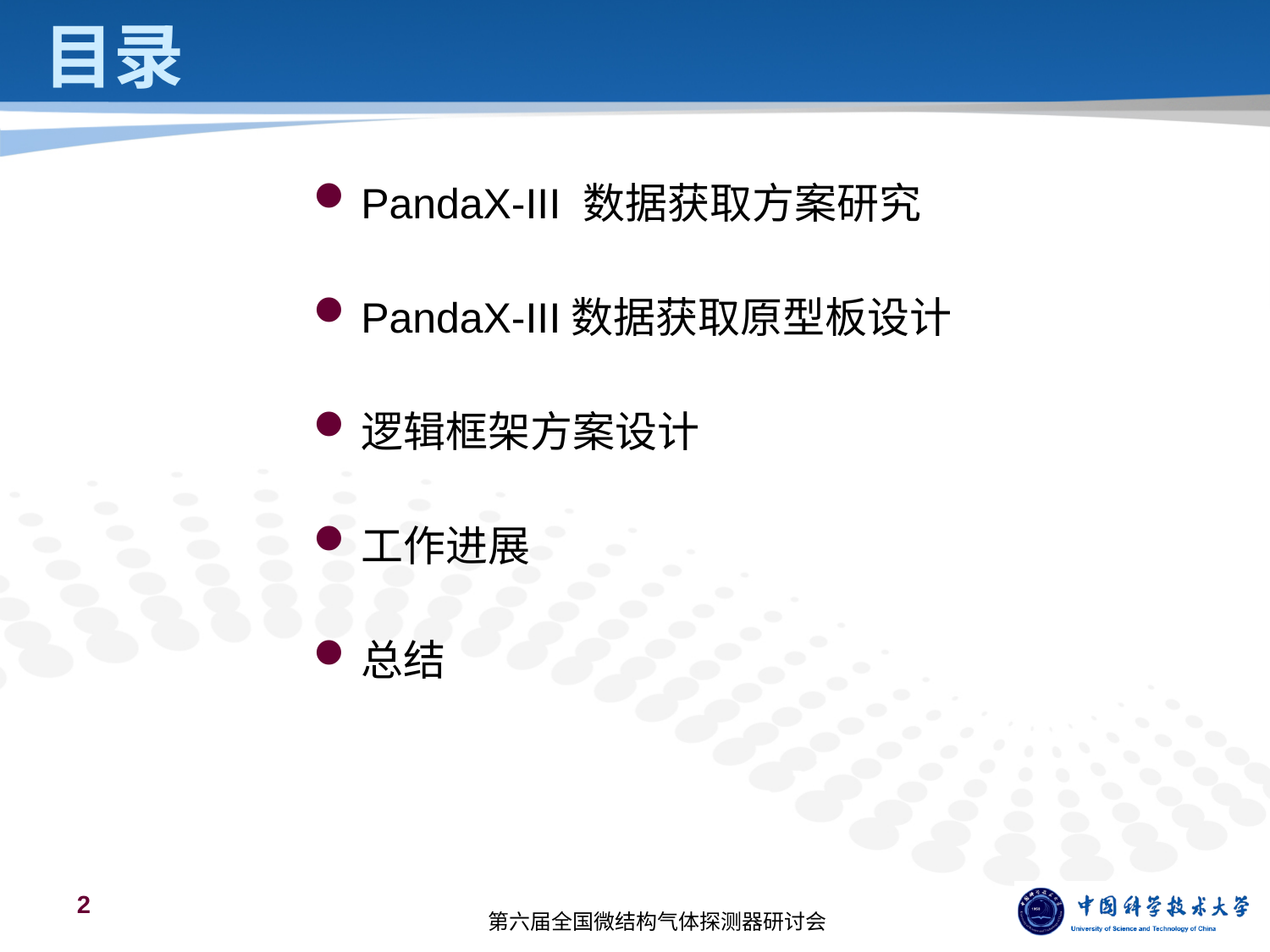

# 目录
PandaX-III 数据获取方案研究
PandaX-III数据获取原型板设计
逻辑框架方案设计
工作进展
总结